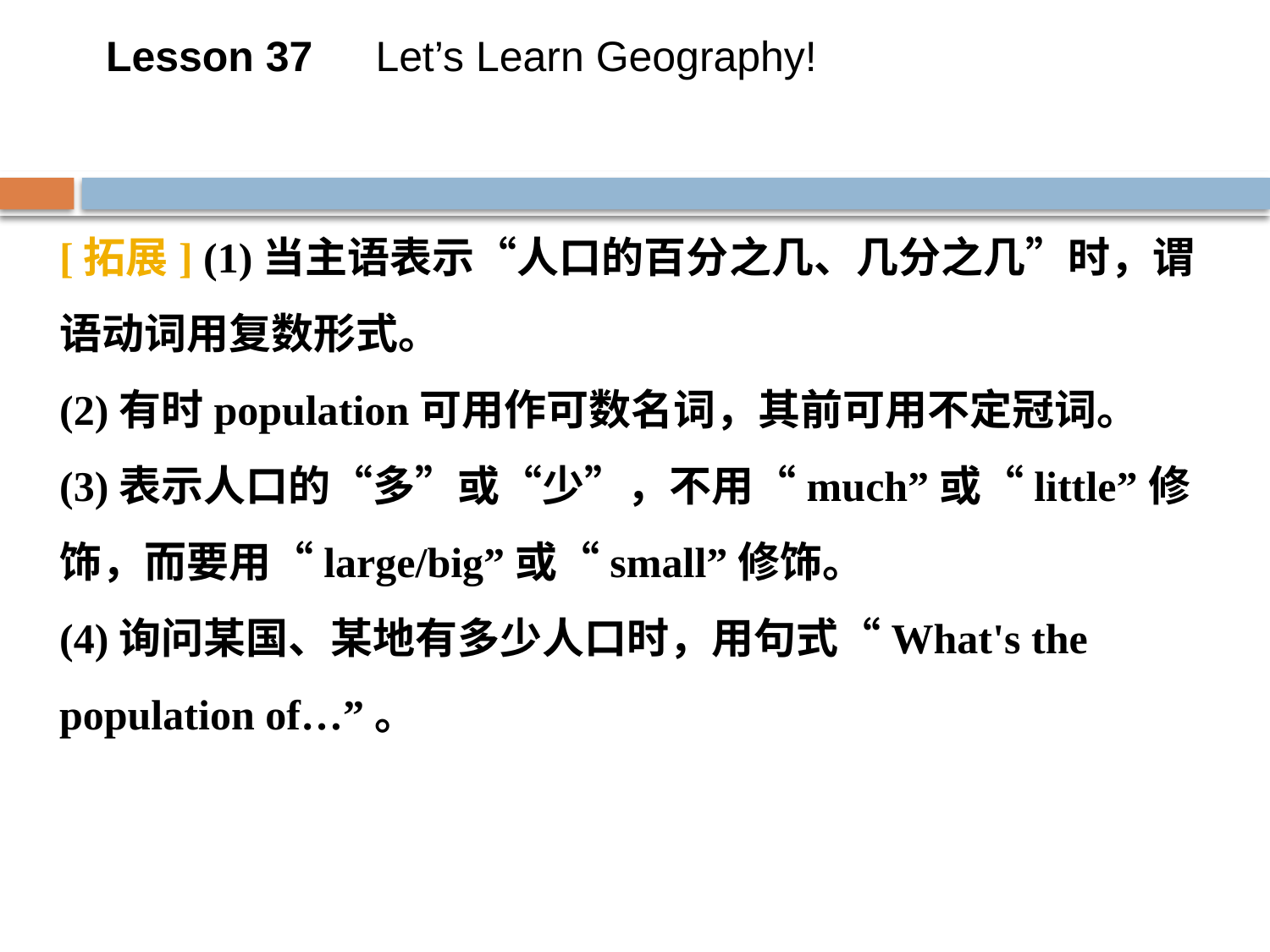

Lesson 37　Let’s Learn Geography!
[拓展] (1)当主语表示“人口的百分之几、几分之几”时，谓语动词用复数形式。
(2)有时population可用作可数名词，其前可用不定冠词。
(3)表示人口的“多”或“少”，不用“much”或“little”修饰，而要用“large/big”或“small”修饰。
(4)询问某国、某地有多少人口时，用句式“What's the population of…”。